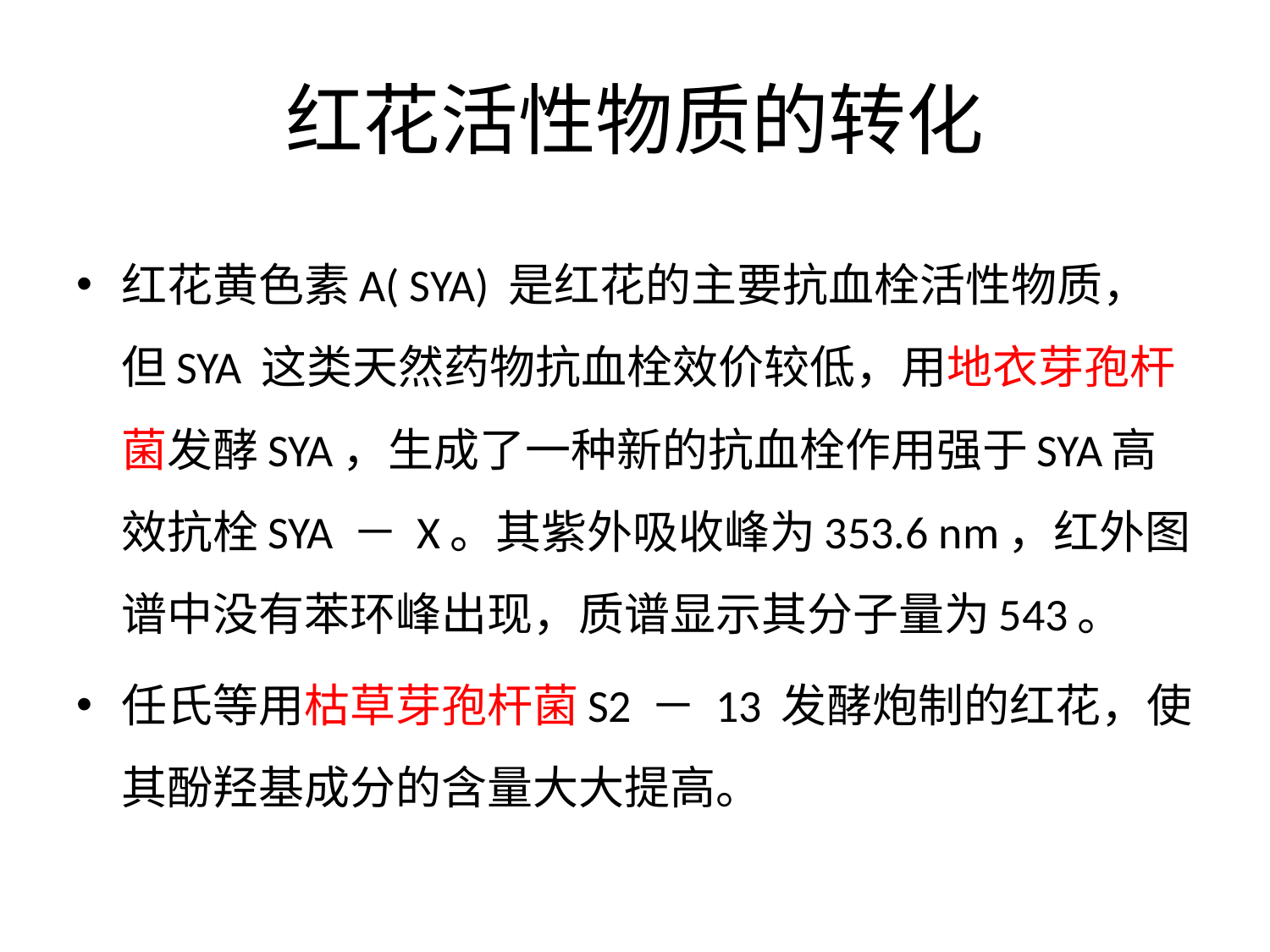

# 红花活性物质的转化
红花黄色素A( SYA) 是红花的主要抗血栓活性物质，但SYA 这类天然药物抗血栓效价较低，用地衣芽孢杆菌发酵SYA，生成了一种新的抗血栓作用强于SYA高效抗栓SYA － X。其紫外吸收峰为353.6 nm，红外图谱中没有苯环峰出现，质谱显示其分子量为543。
任氏等用枯草芽孢杆菌S2 － 13 发酵炮制的红花，使其酚羟基成分的含量大大提高。